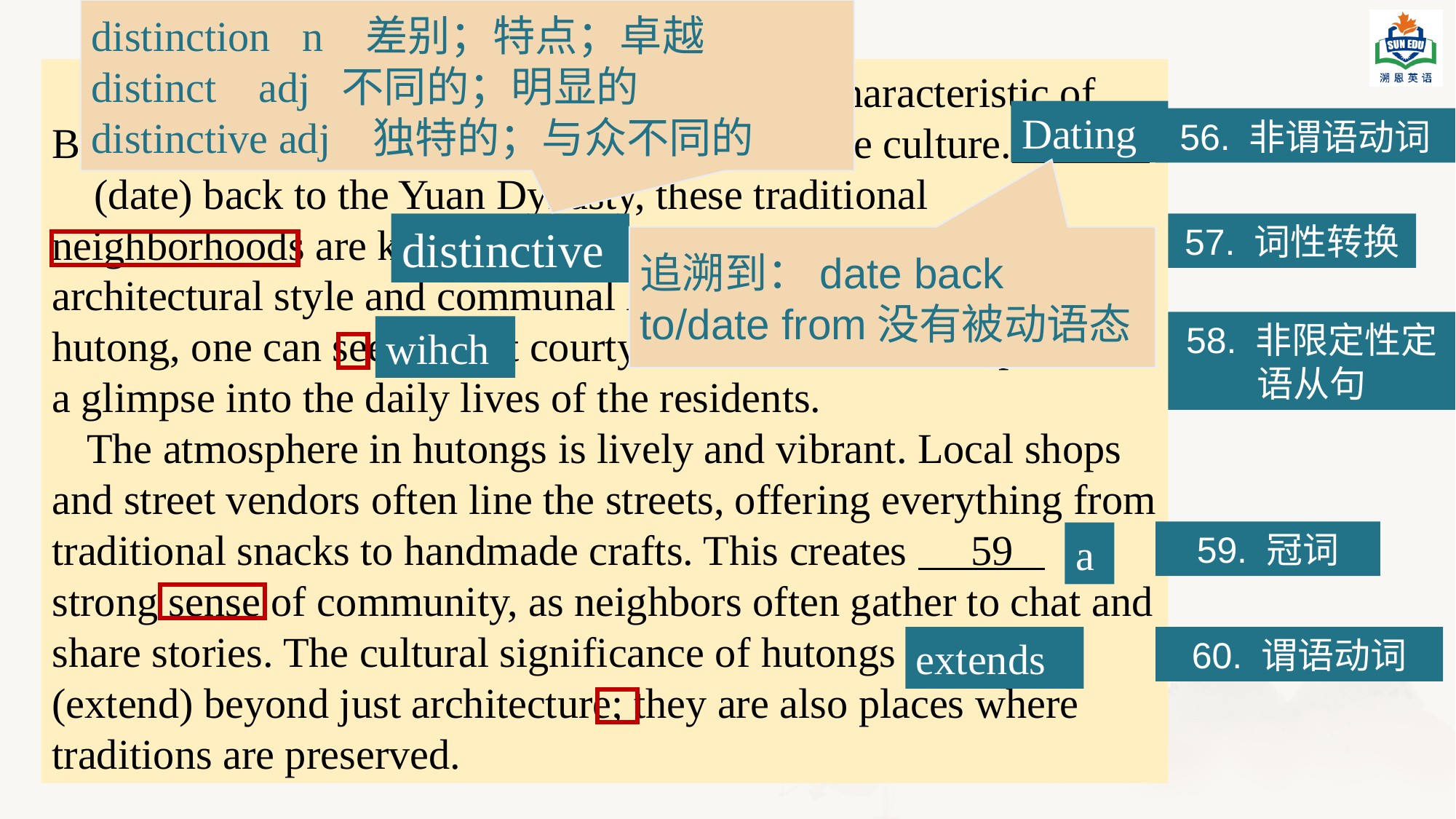

distinction   n   差别；特点；卓越
distinct    adj  不同的；明显的
distinctive adj   独特的；与众不同的
#
Hutongs are narrow alleys or lanes that are characteristic of Beijing, representing a unique aspect of Chinese culture.       56       (date) back to the Yuan Dynasty, these traditional neighborhoods are known for their     57    (distinction) architectural style and communal living. Walking through a hutong, one can see ancient courtyard houses,      58      provide a glimpse into the daily lives of the residents.
The atmosphere in hutongs is lively and vibrant. Local shops and street vendors often line the streets, offering everything from traditional snacks to handmade crafts. This creates      59      strong sense of community, as neighbors often gather to chat and share stories. The cultural significance of hutongs      60      (extend) beyond just architecture; they are also places where traditions are preserved.
Dating
56. 非谓语动词

distinctive
57. 词性转换
追溯到：date back to/date from没有被动语态

58. 非限定性定语从句
wihch

59. 冠词
a

extends
60. 谓语动词